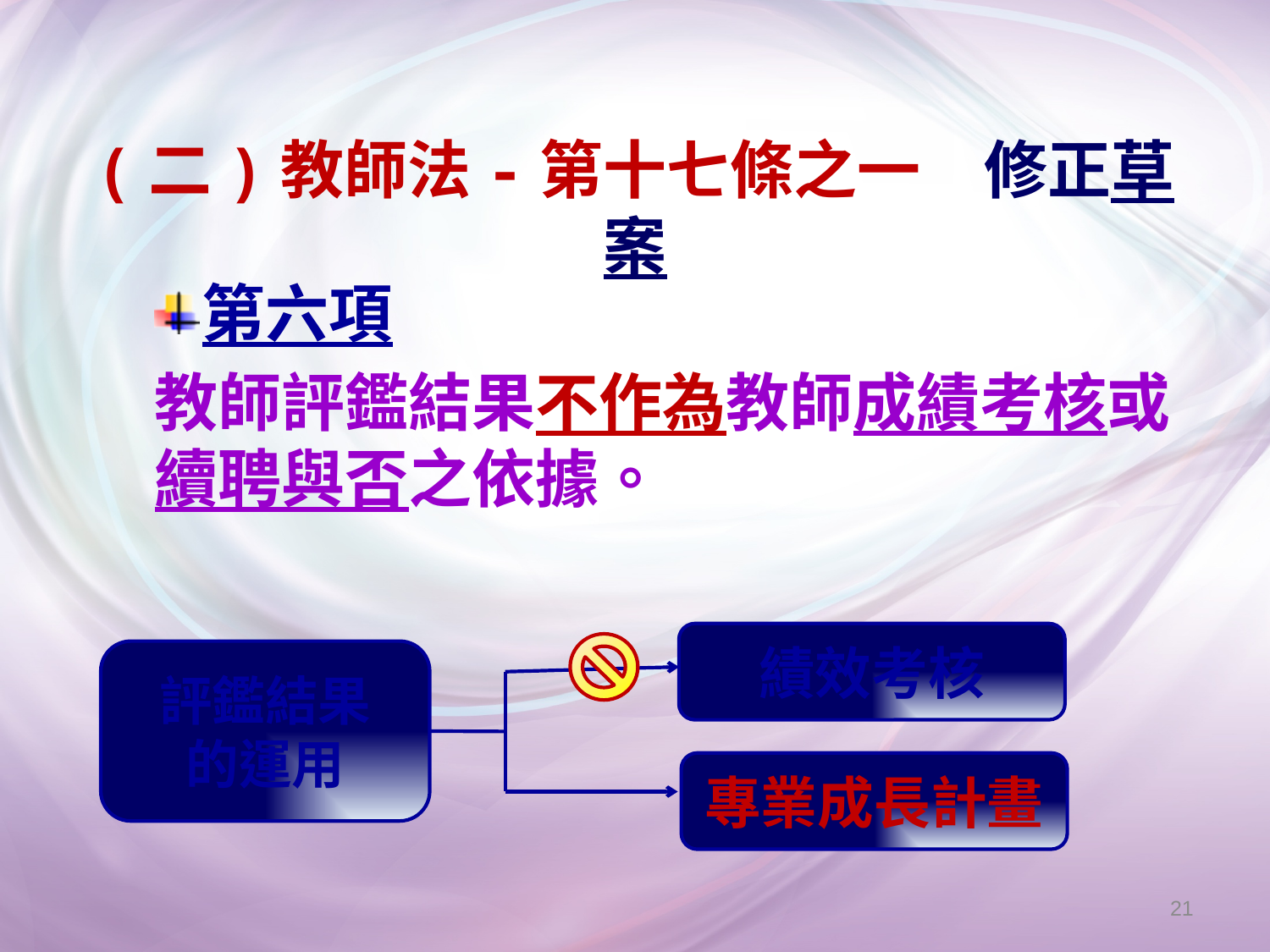

(二)教師法-第十七條之一　修正草案
第六項
教師評鑑結果不作為教師成績考核或續聘與否之依據。

績效考核

評鑑結果
的運用
專業成長計畫
21